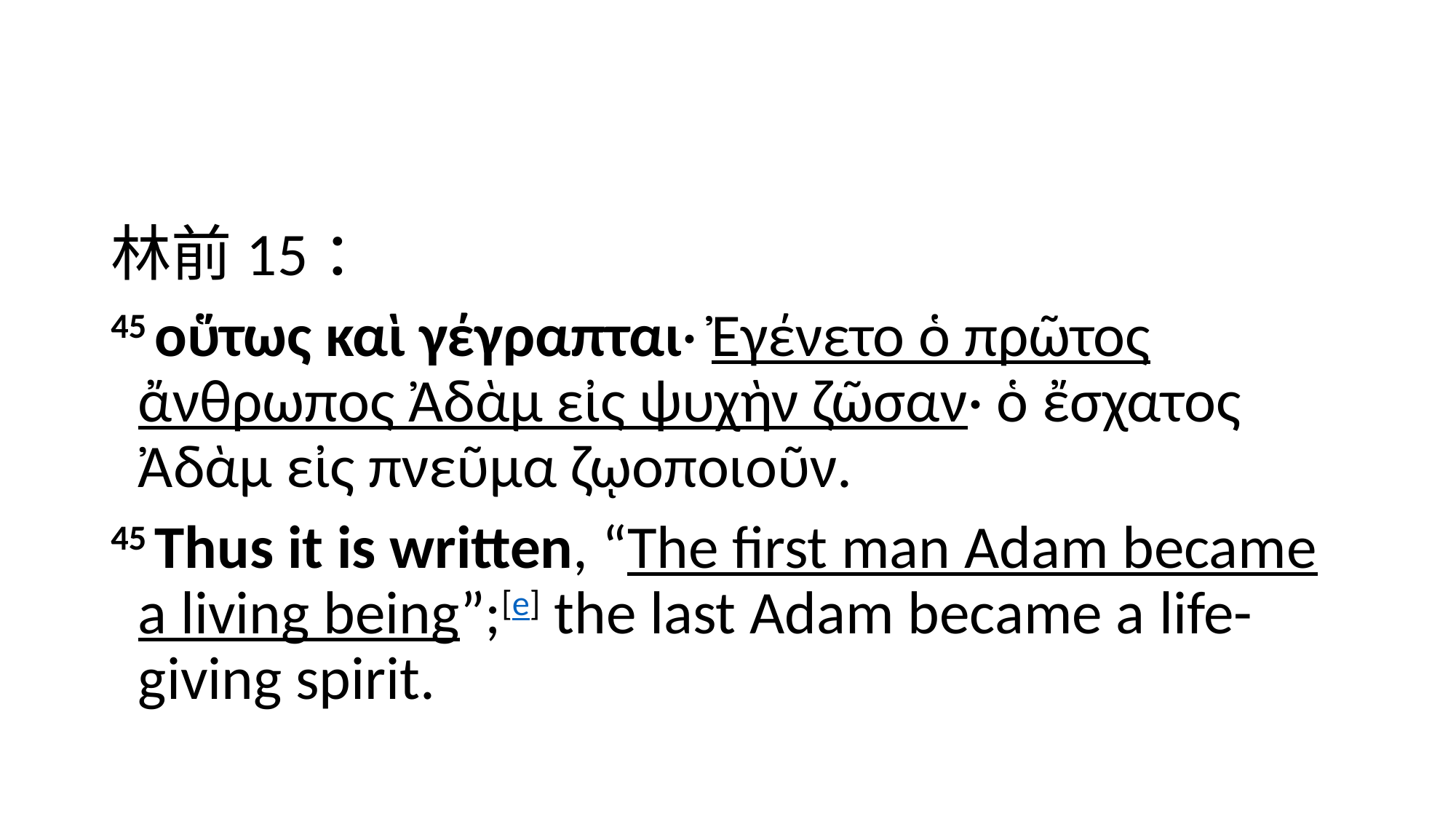

#
林前15：
45 οὕτως καὶ γέγραπται· Ἐγένετο ὁ πρῶτος ἄνθρωπος Ἀδὰμ εἰς ψυχὴν ζῶσαν· ὁ ἔσχατος Ἀδὰμ εἰς πνεῦμα ζῳοποιοῦν.
45 Thus it is written, “The first man Adam became a living being”;[e] the last Adam became a life-giving spirit.